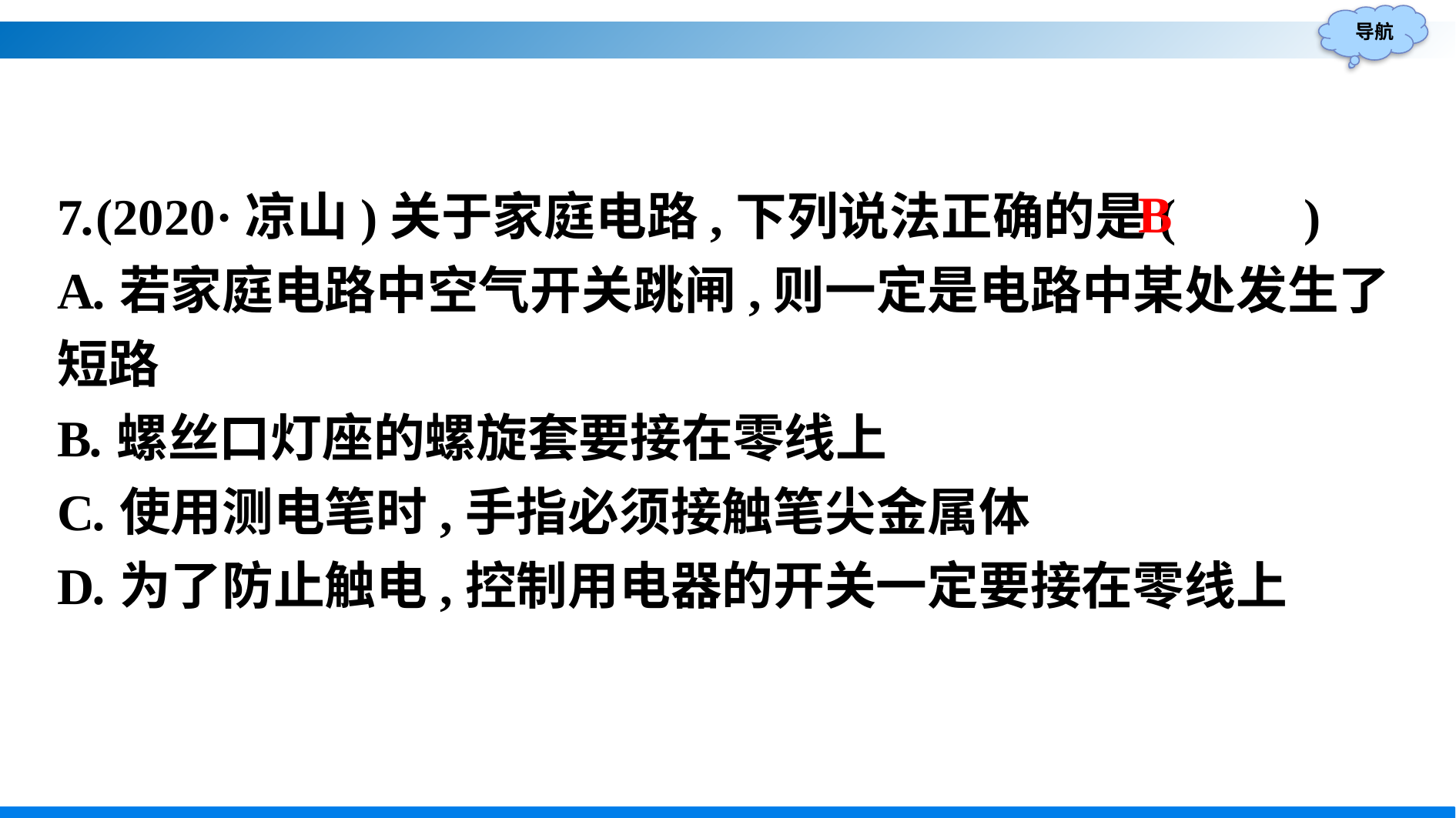

7.(2020·凉山)关于家庭电路,下列说法正确的是(　　)
A.若家庭电路中空气开关跳闸,则一定是电路中某处发生了短路
B.螺丝口灯座的螺旋套要接在零线上
C.使用测电笔时,手指必须接触笔尖金属体
D.为了防止触电,控制用电器的开关一定要接在零线上
B